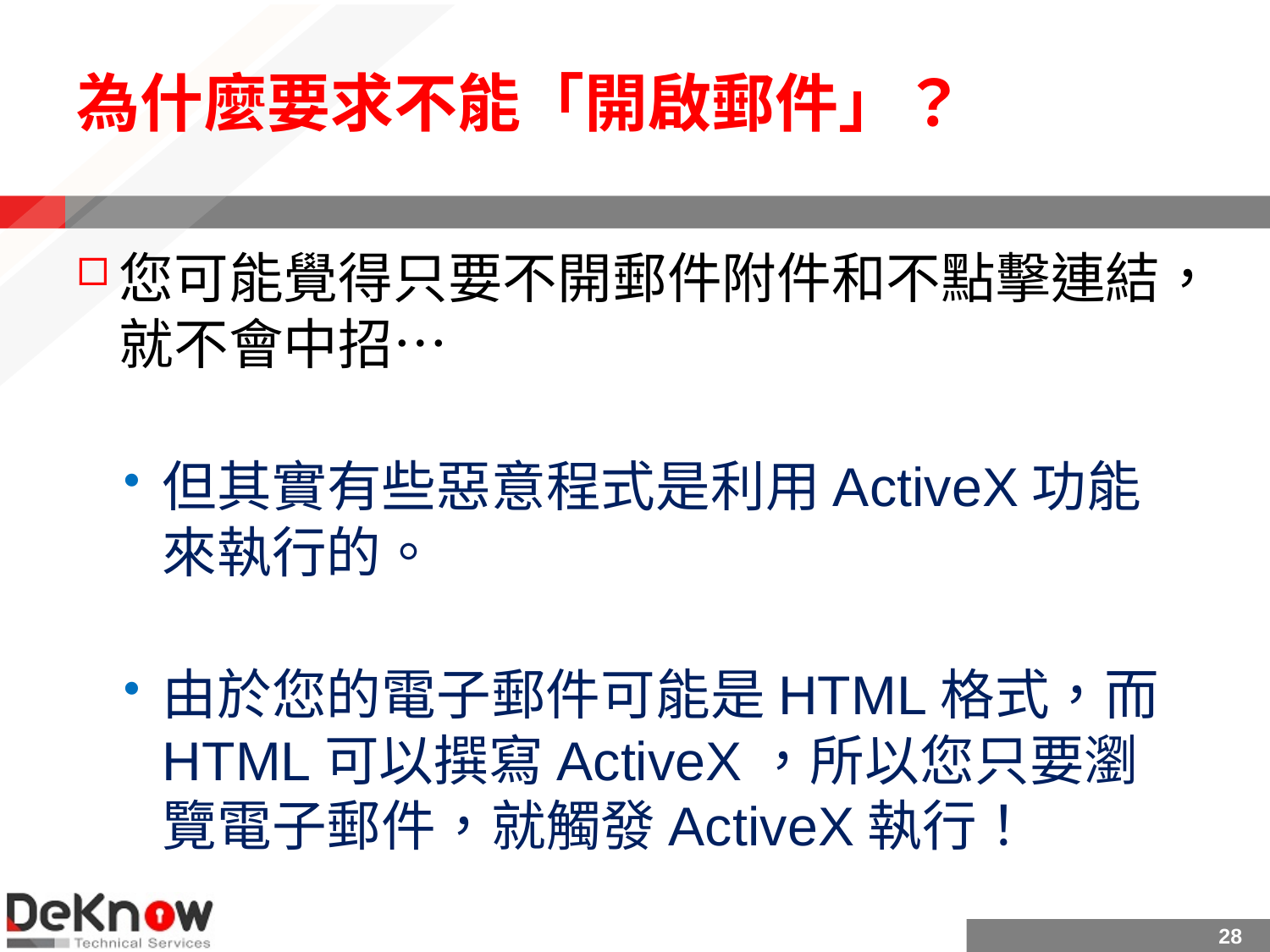

# 為什麼要求不能「開啟郵件」？
您可能覺得只要不開郵件附件和不點擊連結，就不會中招…
但其實有些惡意程式是利用ActiveX功能來執行的。
由於您的電子郵件可能是HTML格式，而HTML可以撰寫ActiveX，所以您只要瀏覽電子郵件，就觸發ActiveX執行！
28